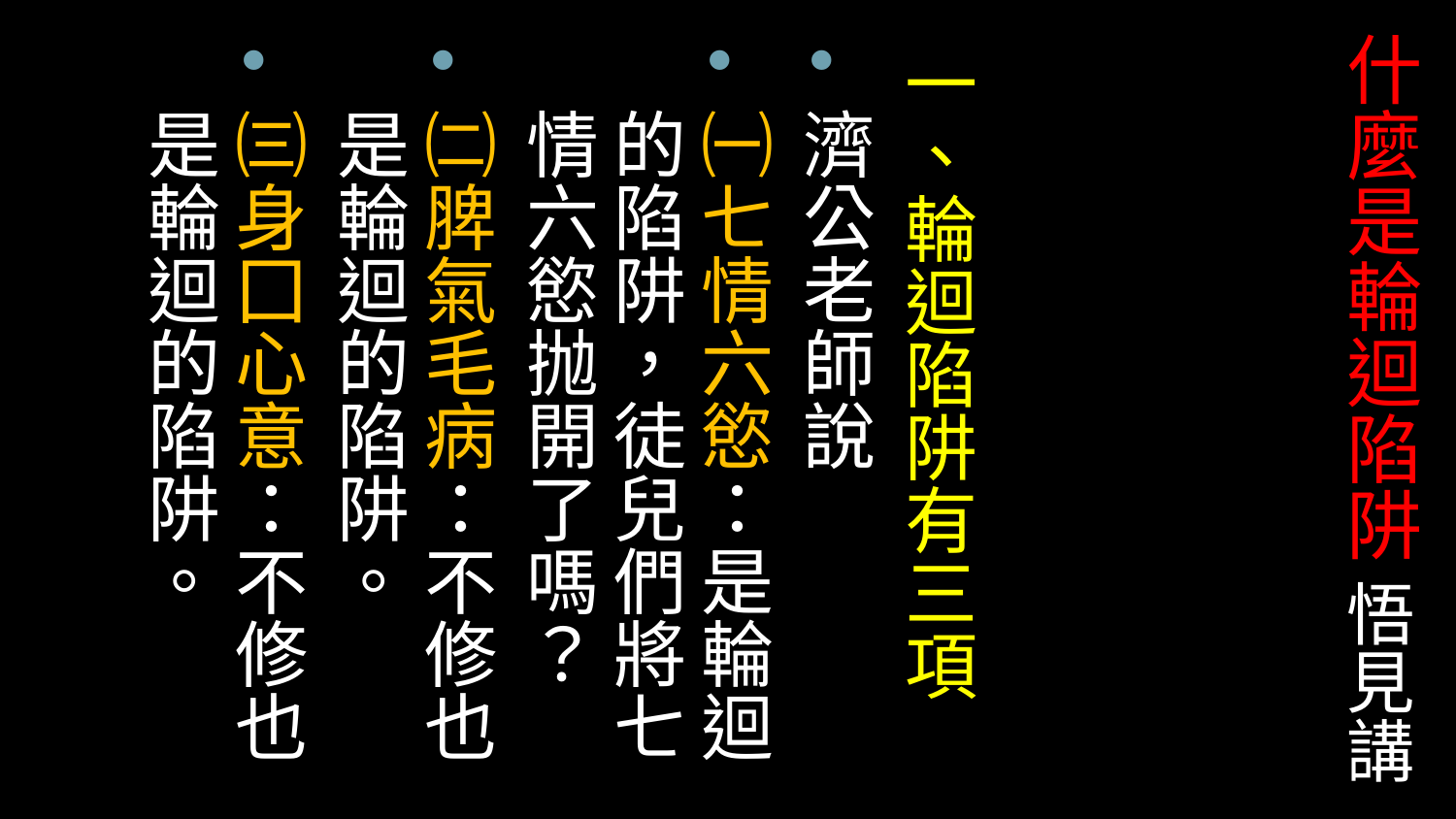

# 什麼是輪迴陷阱 悟見講
一、輪迴陷阱有三項
濟公老師說
㈠七情六慾：是輪迴的陷阱，徒兒們將七情六慾抛開了嗎？
㈡脾氣毛病：不修也是輪迴的陷阱。
㈢身囗心意：不修也是輪迴的陷阱。